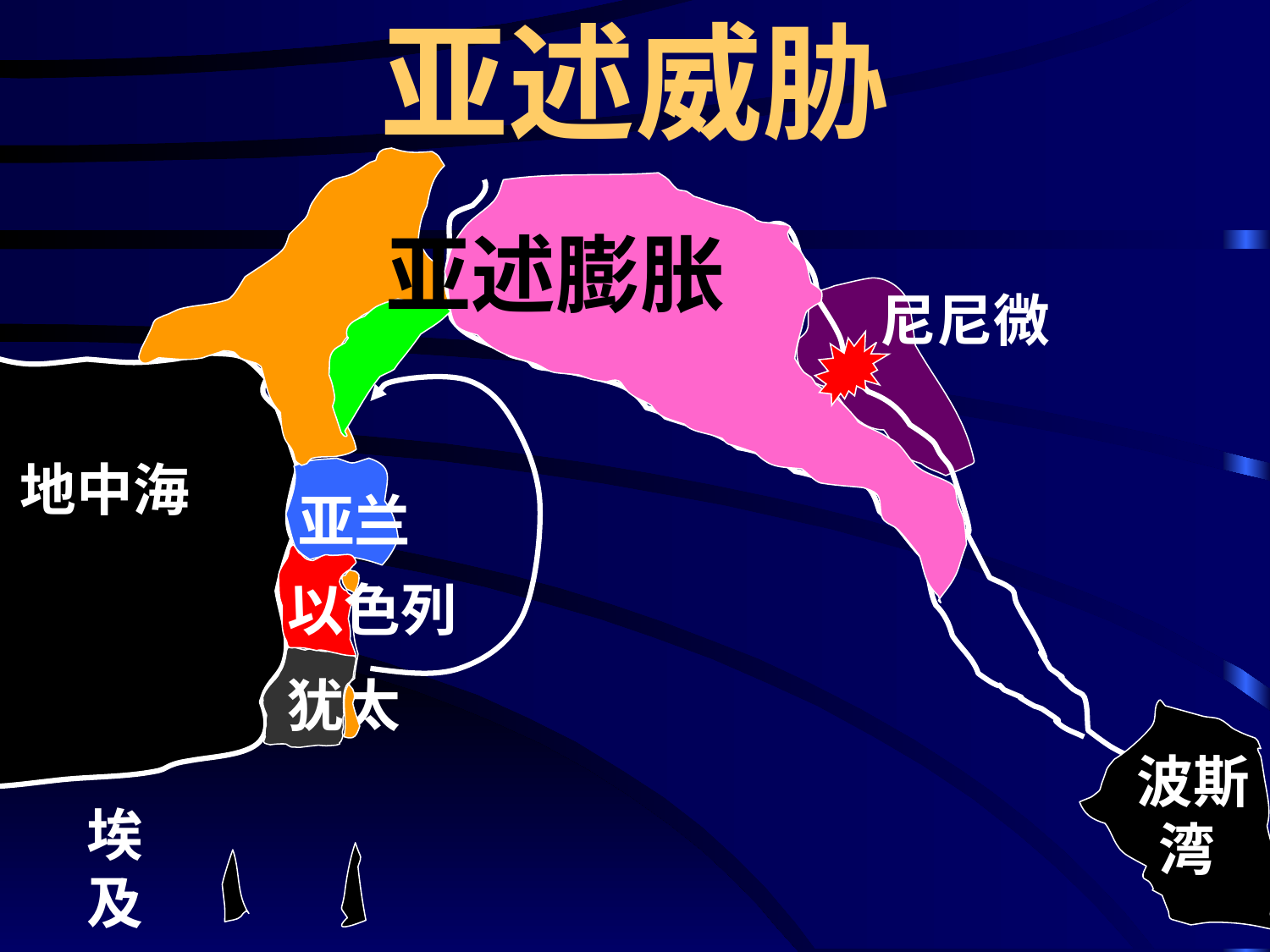

亚述威胁

亚述膨胀

尼尼微

地中海

亚兰

以色列

犹太

波斯湾
埃及